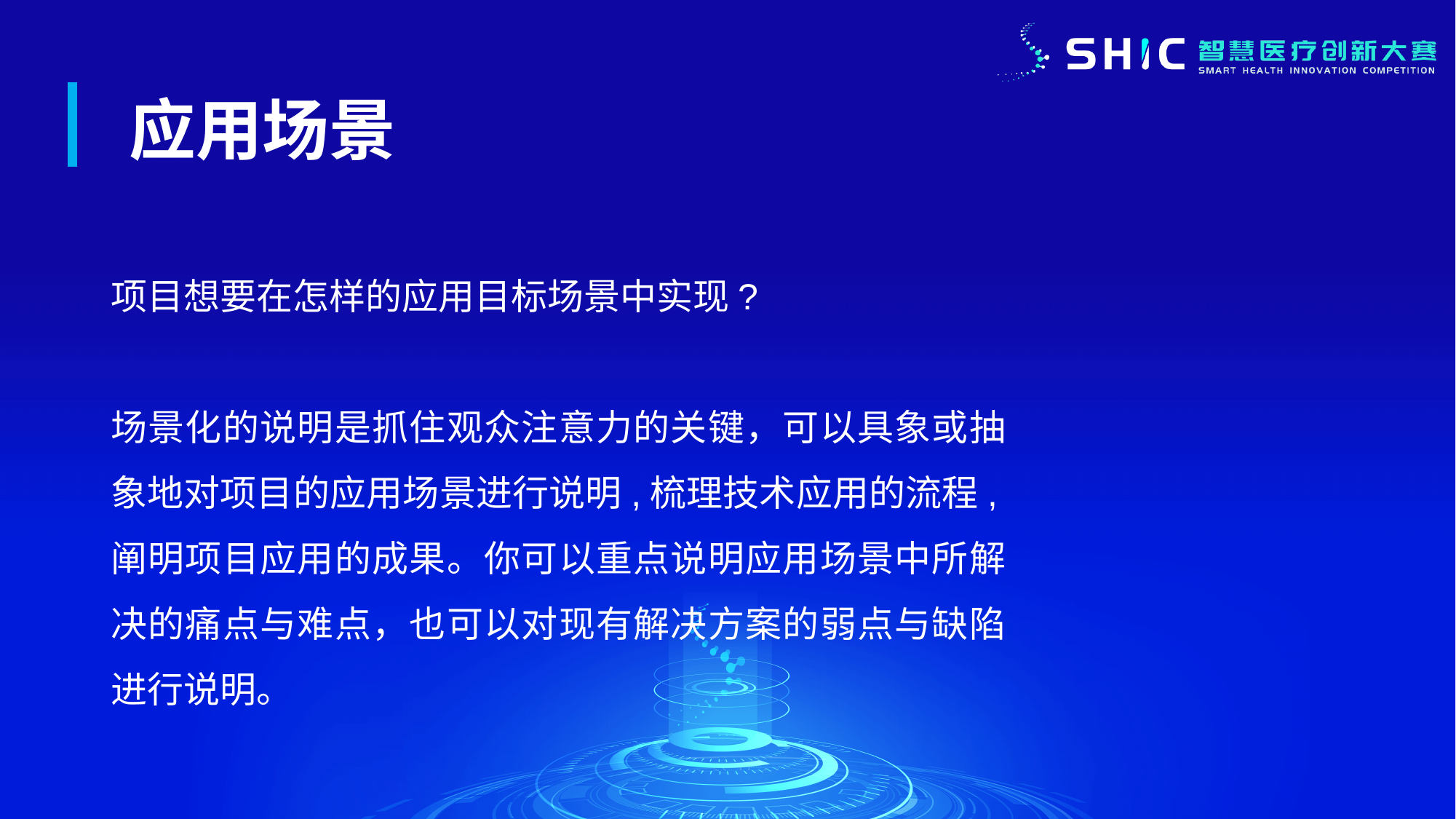

应用场景
项目想要在怎样的应用目标场景中实现?

场景化的说明是抓住观众注意力的关键，可以具象或抽象地对项目的应用场景进行说明,梳理技术应用的流程,阐明项目应用的成果。你可以重点说明应用场景中所解决的痛点与难点，也可以对现有解决方案的弱点与缺陷进行说明。